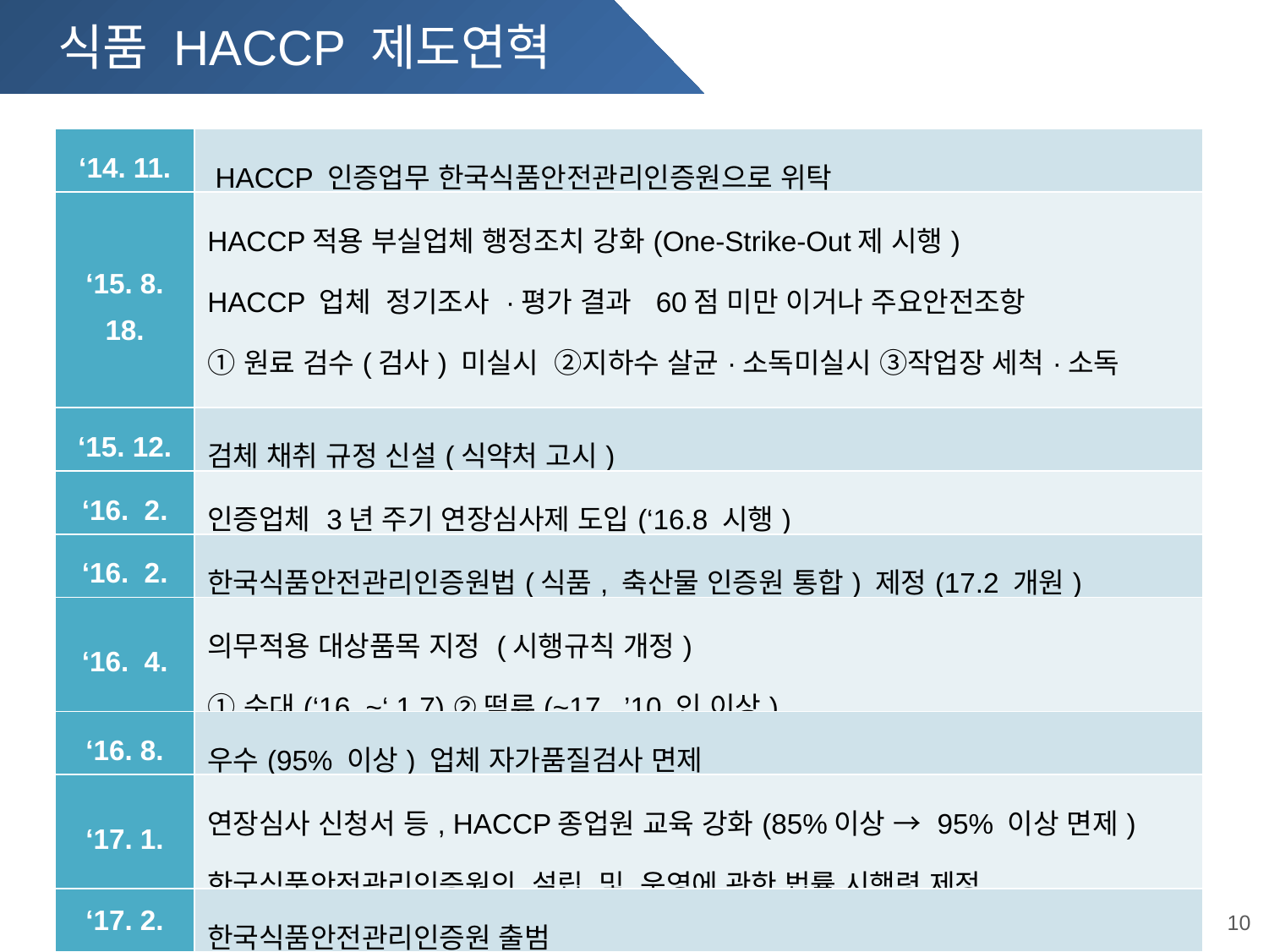

식품 HACCP 제도연혁
식품위생법
| ‘14. 11. | HACCP 인증업무 한국식품안전관리인증원으로 위탁 |
| --- | --- |
| ‘15. 8. 18. | HACCP적용 부실업체 행정조치 강화(One-Strike-Out제 시행) HACCP 업체 정기조사 ·평가 결과 60점 미만 이거나 주요안전조항 ①원료 검수(검사) 미실시 ②지하수 살균·소독미실시 ③작업장 세척·소독 미실시 ④중요관리점(CCP) 관리 미흡 등 |
| ‘15. 12. | 검체 채취 규정 신설(식약처 고시) |
| ‘16. 2. | 인증업체 3년 주기 연장심사제 도입(‘16.8 시행) |
| ‘16. 2. | 한국식품안전관리인증원법(식품, 축산물 인증원 통합) 제정(17.2 개원) |
| ‘16. 4. | 의무적용 대상품목 지정 (시행규칙 개정) ①순대(‘16 ~‘ 1 7) ②떡류(~17, ’10 인 이상) |
| ‘16. 8. | 우수(95% 이상) 업체 자가품질검사 면제 |
| ‘17. 1. | 연장심사 신청서 등, HACCP종업원 교육 강화(85%이상 → 95% 이상 면제) 한국식품안전관리인증원의 설립 및 운영에 관한 법률 시행령 제정 |
| ‘17. 2. | 한국식품안전관리인증원 출범 |
10